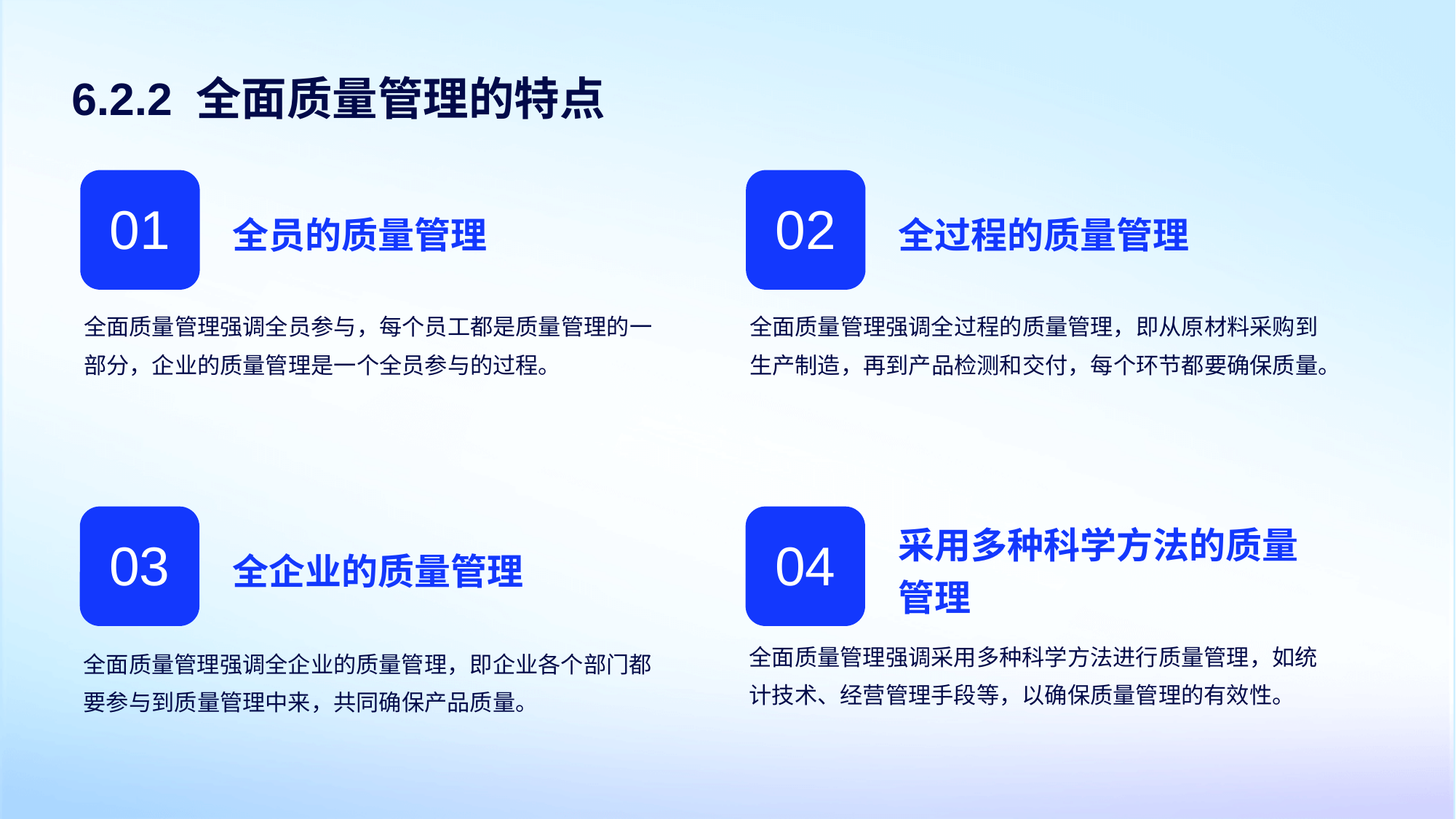

6.2.2 全面质量管理的特点

全员的质量管理

全过程的质量管理
01
02
全面质量管理强调全员参与，每个员工都是质量管理的一部分，企业的质量管理是一个全员参与的过程。
全面质量管理强调全过程的质量管理，即从原材料采购到生产制造，再到产品检测和交付，每个环节都要确保质量。

全企业的质量管理

采用多种科学方法的质量管理
03
04
全面质量管理强调采用多种科学方法进行质量管理，如统计技术、经营管理手段等，以确保质量管理的有效性。
全面质量管理强调全企业的质量管理，即企业各个部门都要参与到质量管理中来，共同确保产品质量。